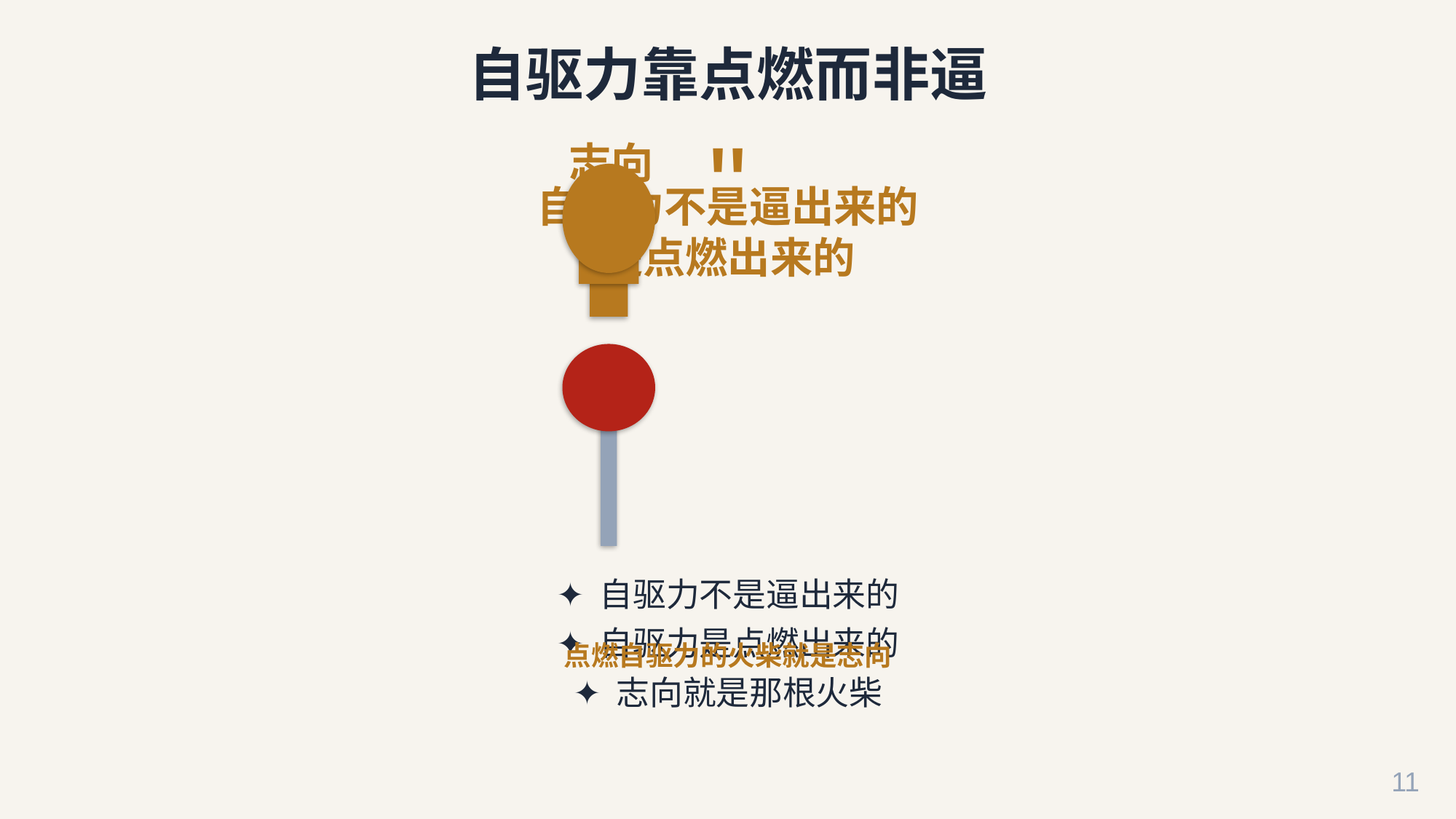

自驱力靠点燃而非逼
"
志向

自驱力不是逼出来的
是点燃出来的

✦ 自驱力不是逼出来的
✦ 自驱力是点燃出来的
✦ 志向就是那根火柴
点燃自驱力的火柴就是志向
11